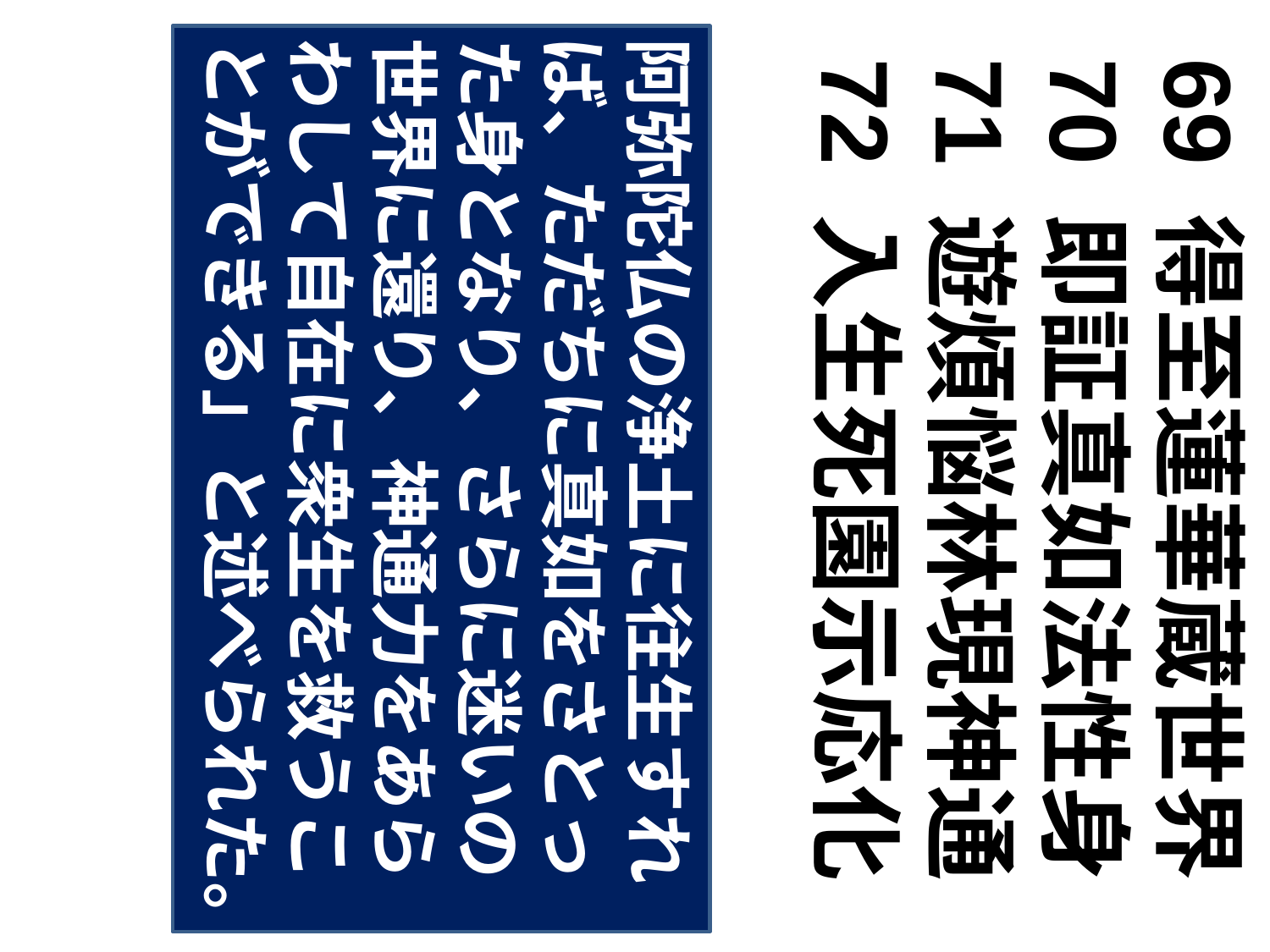

阿弥陀仏の浄土に往生すれば、ただちに真如をさとった身となり、さらに迷いの世界に還り、神通力をあらわして自在に衆生を救うことができる」と述べられた。
69 得至蓮華蔵世界
70 即証真如法性身
71 遊煩悩林現神通
72 入生死園示応化